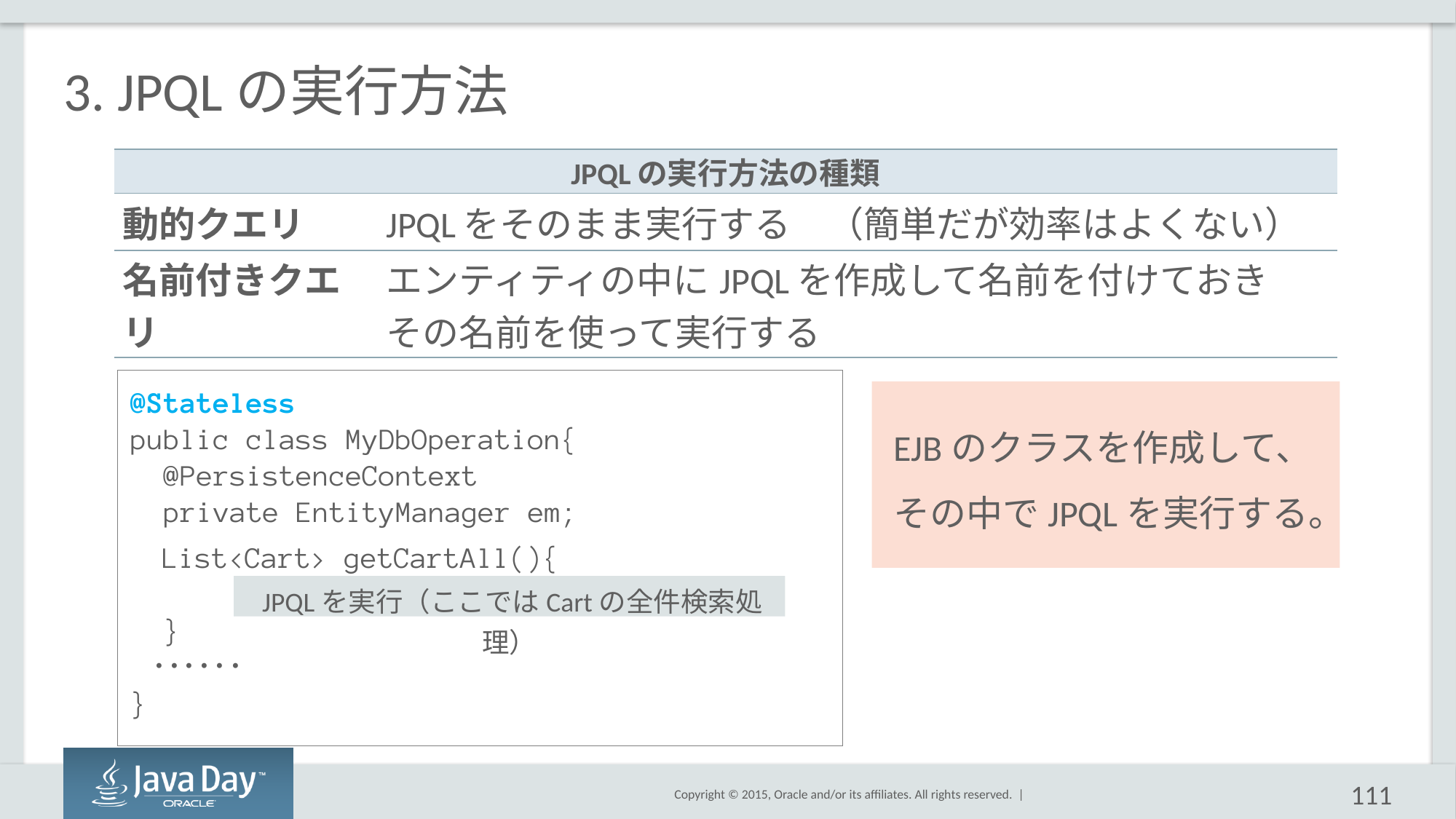

# 3. JPQLの実行方法
| JPQLの実行方法の種類 |  |
| --- | --- |
| 動的クエリ | JPQLをそのまま実行する　（簡単だが効率はよくない） |
| 名前付きクエリ | エンティティの中にJPQLを作成して名前を付けておき その名前を使って実行する |
@Stateless
public class MyDbOperation{
  @PersistenceContext
  private EntityManager em;
  List<Cart> getCartAll(){

  }
  ･･････
}
EJBのクラスを作成して、その中でJPQLを実行する。
 JPQLを実行（ここではCartの全件検索処理）
111